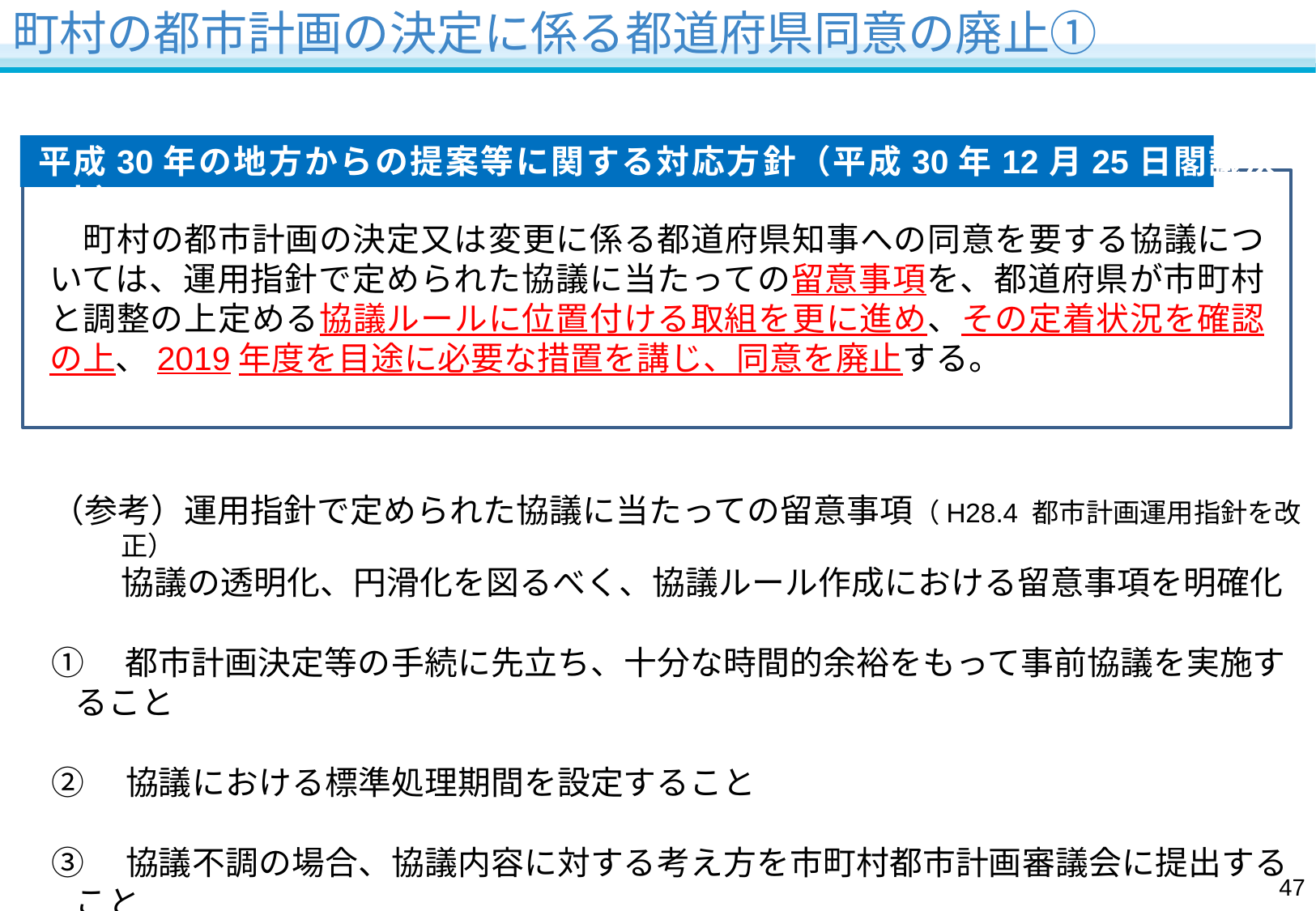

# 町村の都市計画の決定に係る都道府県同意の廃止①
平成30年の地方からの提案等に関する対応方針（平成30年12月25日閣議決定）

　町村の都市計画の決定又は変更に係る都道府県知事への同意を要する協議については、運用指針で定められた協議に当たっての留意事項を、都道府県が市町村と調整の上定める協議ルールに位置付ける取組を更に進め、その定着状況を確認の上、2019年度を目途に必要な措置を講じ、同意を廃止する。

（参考）運用指針で定められた協議に当たっての留意事項（H28.4 都市計画運用指針を改正）
協議の透明化、円滑化を図るべく、協議ルール作成における留意事項を明確化
①　都市計画決定等の手続に先立ち、十分な時間的余裕をもって事前協議を実施すること
②　協議における標準処理期間を設定すること
③　協議不調の場合、協議内容に対する考え方を市町村都市計画審議会に提出すること
47